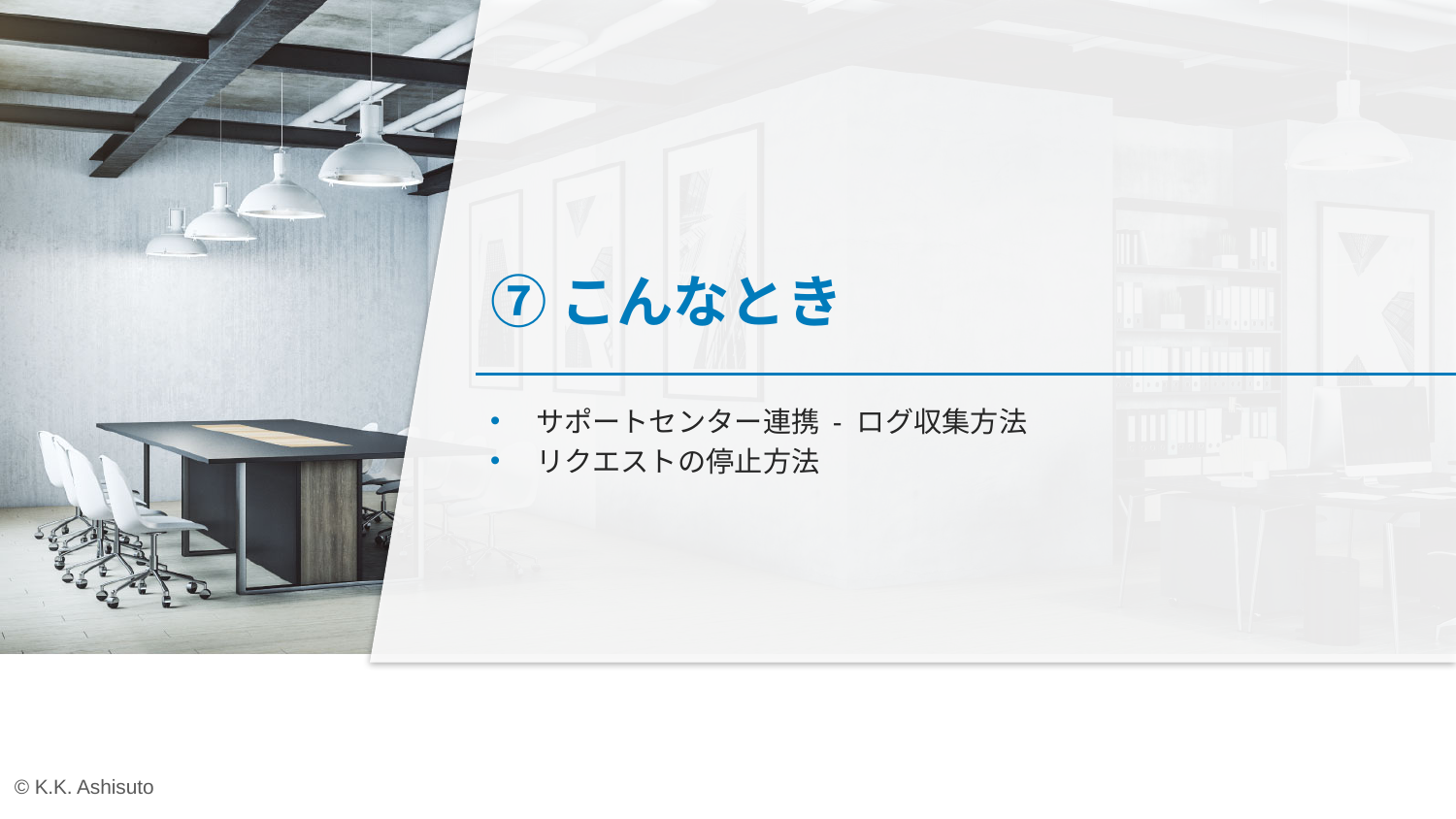

# ⑦こんなとき
サポートセンター連携 - ログ収集方法
リクエストの停止方法
© K.K. Ashisuto